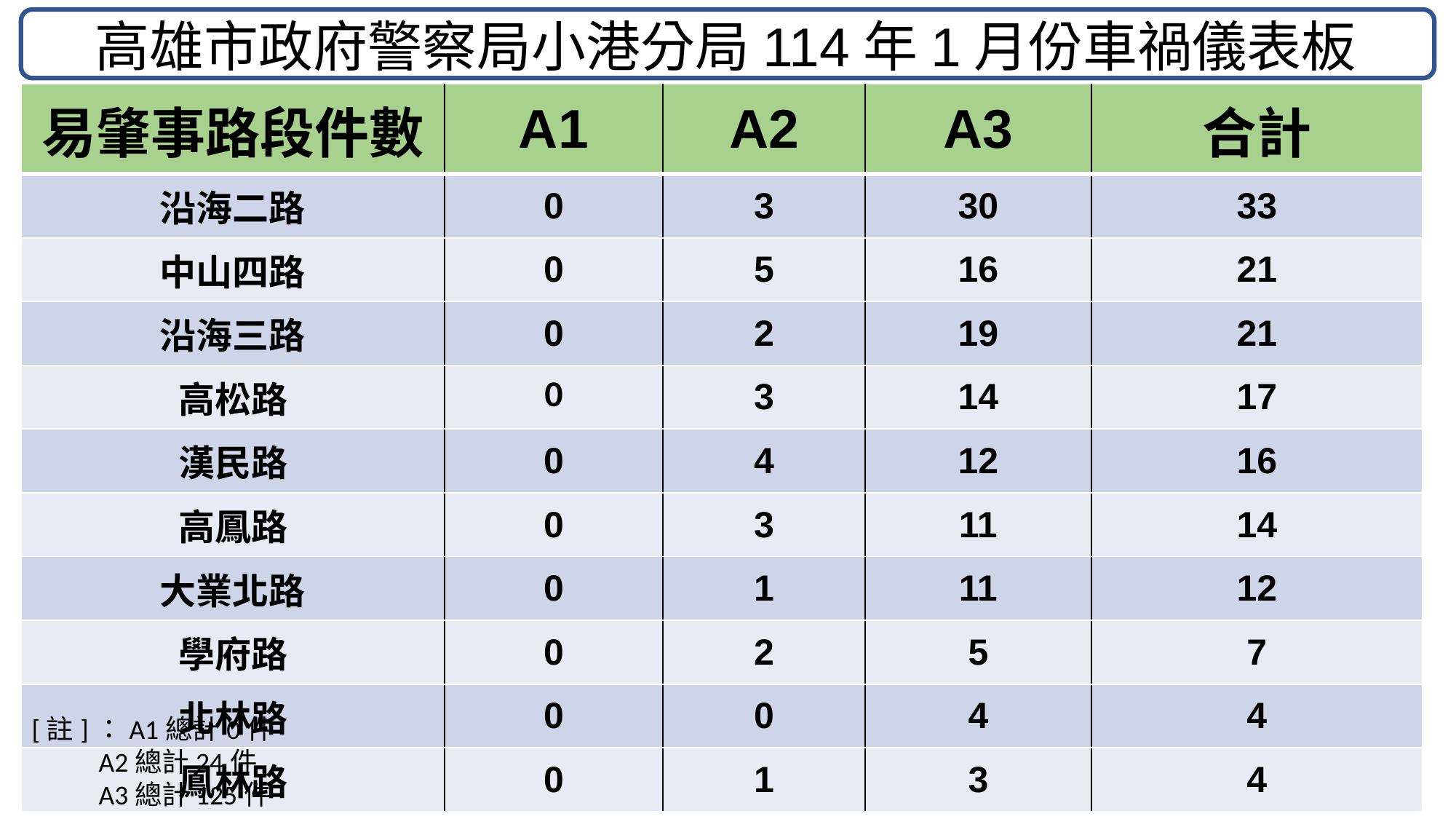

高雄市政府警察局小港分局114年1月份車禍儀表板

| 易肇事路段件數 | A1 | A2 | A3 | 合計 |
| --- | --- | --- | --- | --- |
| 沿海二路 | 0 | 3 | 30 | 33 |
| 中山四路 | 0 | 5 | 16 | 21 |
| 沿海三路 | 0 | 2 | 19 | 21 |
| 高松路 | 0 | 3 | 14 | 17 |
| 漢民路 | 0 | 4 | 12 | 16 |
| 高鳳路 | 0 | 3 | 11 | 14 |
| 大業北路 | 0 | 1 | 11 | 12 |
| 學府路 | 0 | 2 | 5 | 7 |
| 北林路 | 0 | 0 | 4 | 4 |
| 鳳林路 | 0 | 1 | 3 | 4 |
#
[註]：A1總計0件
  A2總計24件
  A3總計125件